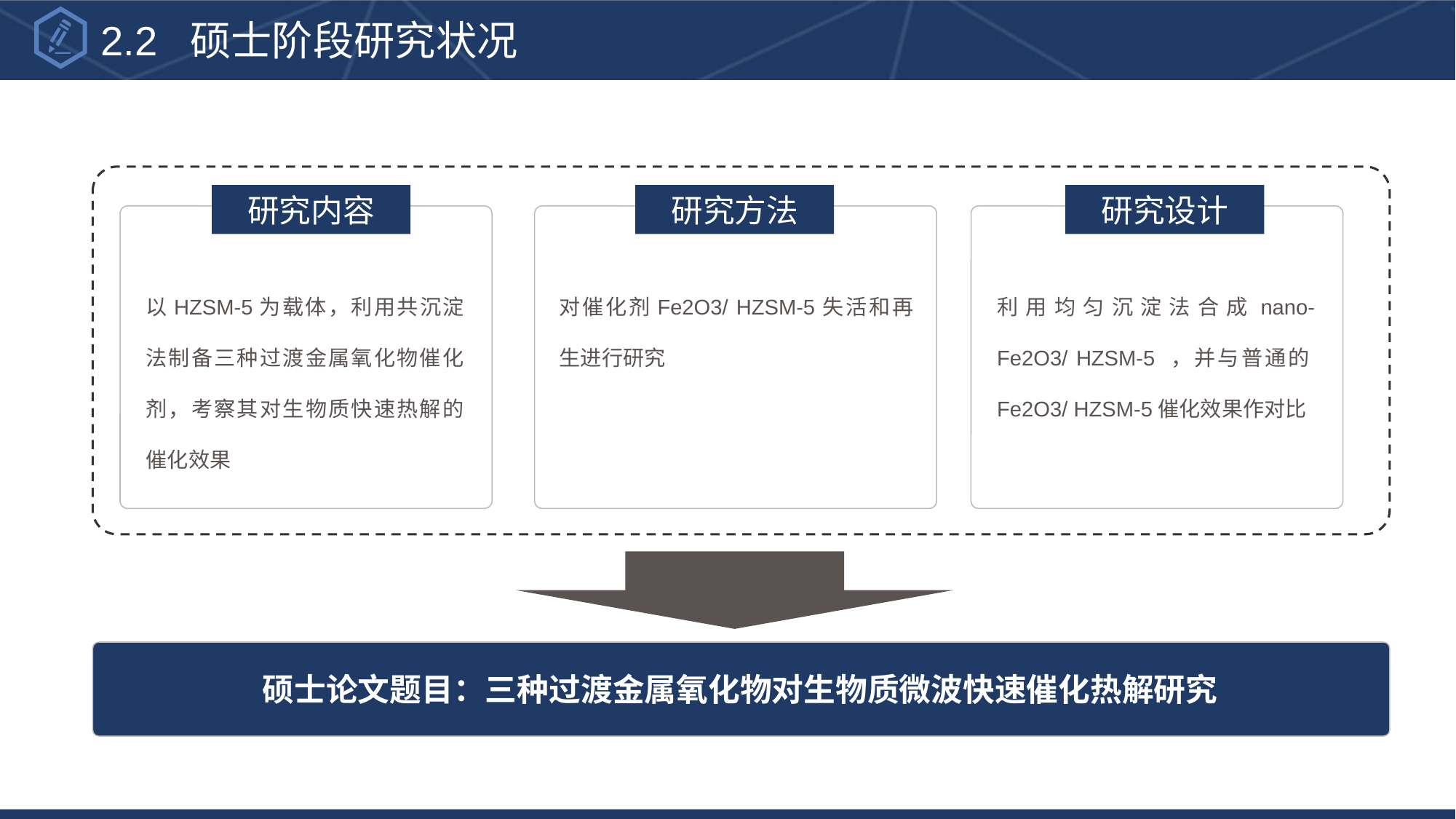

2.2  硕士阶段研究状况

研究内容
研究方法
研究设计

以HZSM-5为载体，利用共沉淀法制备三种过渡金属氧化物催化剂，考察其对生物质快速热解的催化效果
对催化剂Fe2O3/ HZSM-5失活和再生进行研究
利用均匀沉淀法合成nano-Fe2O3/ HZSM-5 ，并与普通的Fe2O3/ HZSM-5催化效果作对比

硕士论文题目：三种过渡金属氧化物对生物质微波快速催化热解研究